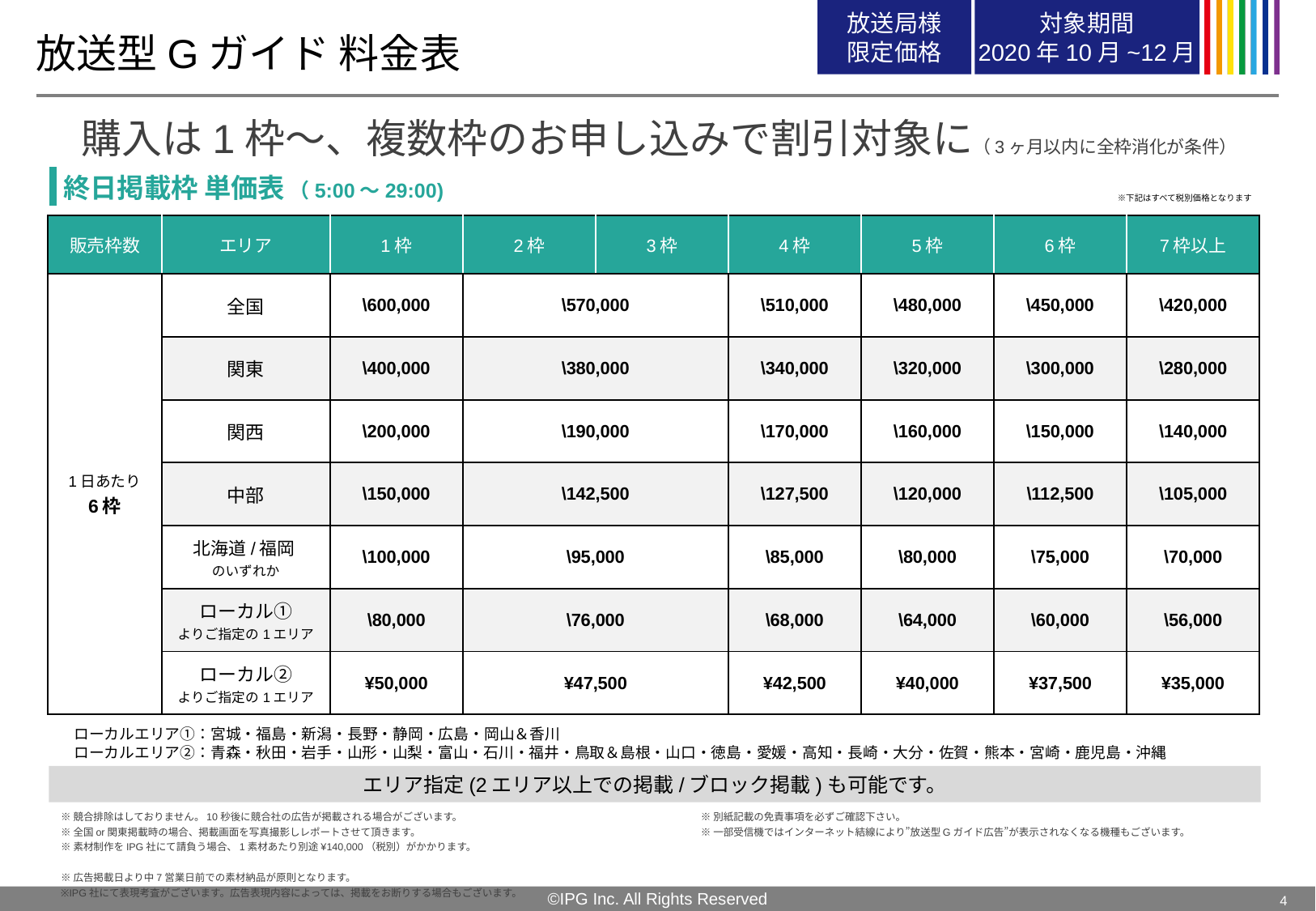

放送局様
限定価格
対象期間
2020年10月~12月
# 放送型Gガイド 料金表
購入は1枠〜、複数枠のお申し込みで割引対象に（3ヶ月以内に全枠消化が条件）
終日掲載枠 単価表 （5:00～29:00)

　　　　　　　　　　　　　　　※下記はすべて税別価格となります
| 販売枠数 | エリア | 1枠 | 2枠 | 3枠 | 4枠 | 5枠 | 6枠 | 7枠以上 |
| --- | --- | --- | --- | --- | --- | --- | --- | --- |
| 1日あたり 6枠 | 全国 | \600,000 | \570,000 |  | \510,000 | \480,000 | \450,000 | \420,000 |
|  | 関東 | \400,000 | \380,000 |  | \340,000 | \320,000 | \300,000 | \280,000 |
|  | 関西 | \200,000 | \190,000 |  | \170,000 | \160,000 | \150,000 | \140,000 |
|  | 中部 | \150,000 | \142,500 |  | \127,500 | \120,000 | \112,500 | \105,000 |
|  | 北海道/福岡 のいずれか | \100,000 | \95,000 |  | \85,000 | \80,000 | \75,000 | \70,000 |
|  | ローカル① よりご指定の1エリア | \80,000 | \76,000 |  | \68,000 | \64,000 | \60,000 | \56,000 |
|  | ローカル② よりご指定の1エリア | ¥50,000 | ¥47,500 |  | ¥42,500 | ¥40,000 | ¥37,500 | ¥35,000 |
ローカルエリア①：宮城・福島・新潟・長野・静岡・広島・岡山＆香川
ローカルエリア②：青森・秋田・岩手・山形・山梨・富山・石川・福井・鳥取＆島根・山口・徳島・愛媛・高知・長崎・大分・佐賀・熊本・宮崎・鹿児島・沖縄
エリア指定(2エリア以上での掲載/ブロック掲載)も可能です。
※競合排除はしておりません。10秒後に競合社の広告が掲載される場合がございます。
※全国or関東掲載時の場合、掲載画面を写真撮影しレポートさせて頂きます。
※素材制作をIPG社にて請負う場合、1素材あたり別途¥140,000（税別）がかかります。

※広告掲載日より中7営業日前での素材納品が原則となります。
※IPG社にて表現考査がございます。広告表現内容によっては、掲載をお断りする場合もございます。
※別紙記載の免責事項を必ずご確認下さい。
※一部受信機ではインターネット結線により”放送型Gガイド広告”が表示されなくなる機種もございます。
4
©IPG Inc. All Rights Reserved